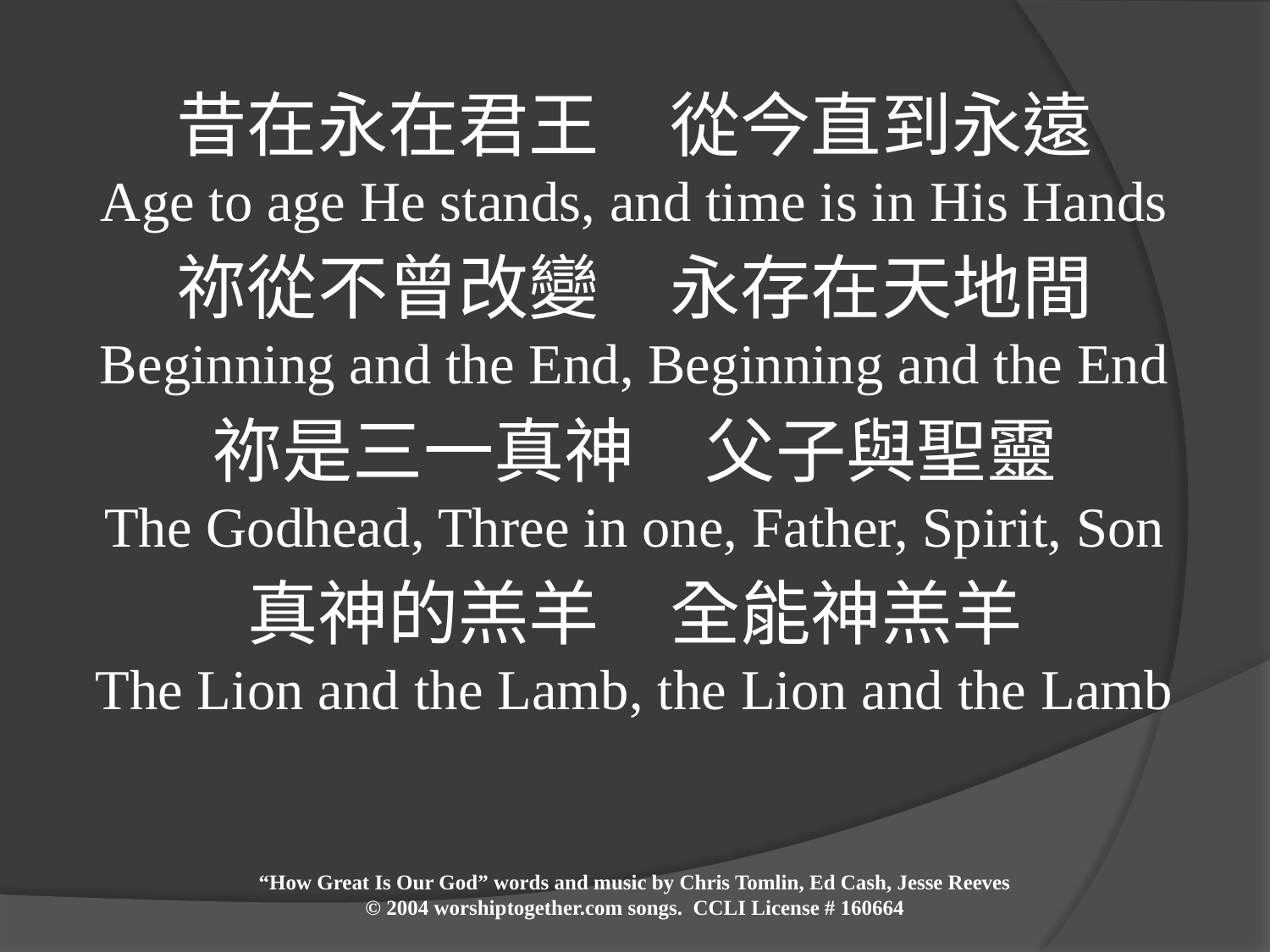

昔在永在君王　從今直到永遠
Age to age He stands, and time is in His Hands
祢從不曾改變　永存在天地間
Beginning and the End, Beginning and the End
祢是三一真神　父子與聖靈
The Godhead, Three in one, Father, Spirit, Son
真神的羔羊　全能神羔羊
The Lion and the Lamb, the Lion and the Lamb
“How Great Is Our God” words and music by Chris Tomlin, Ed Cash, Jesse Reeves
© 2004 worshiptogether.com songs.  CCLI License # 160664